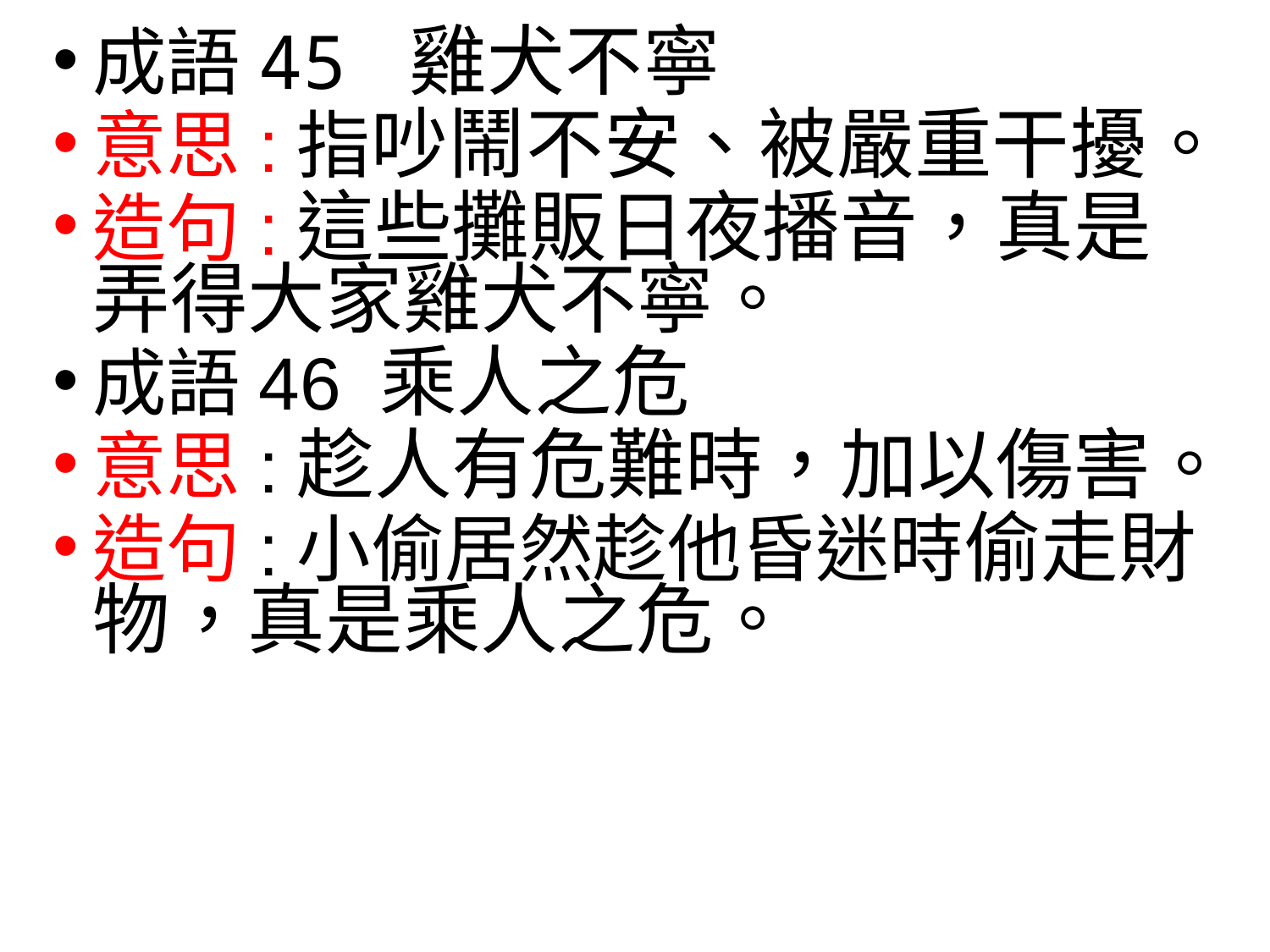

成語45 雞犬不寧
意思:指吵鬧不安、被嚴重干擾。
造句:這些攤販日夜播音，真是弄得大家雞犬不寧。
成語46 乘人之危
意思:趁人有危難時，加以傷害。
造句:小偷居然趁他昏迷時偷走財物，真是乘人之危。